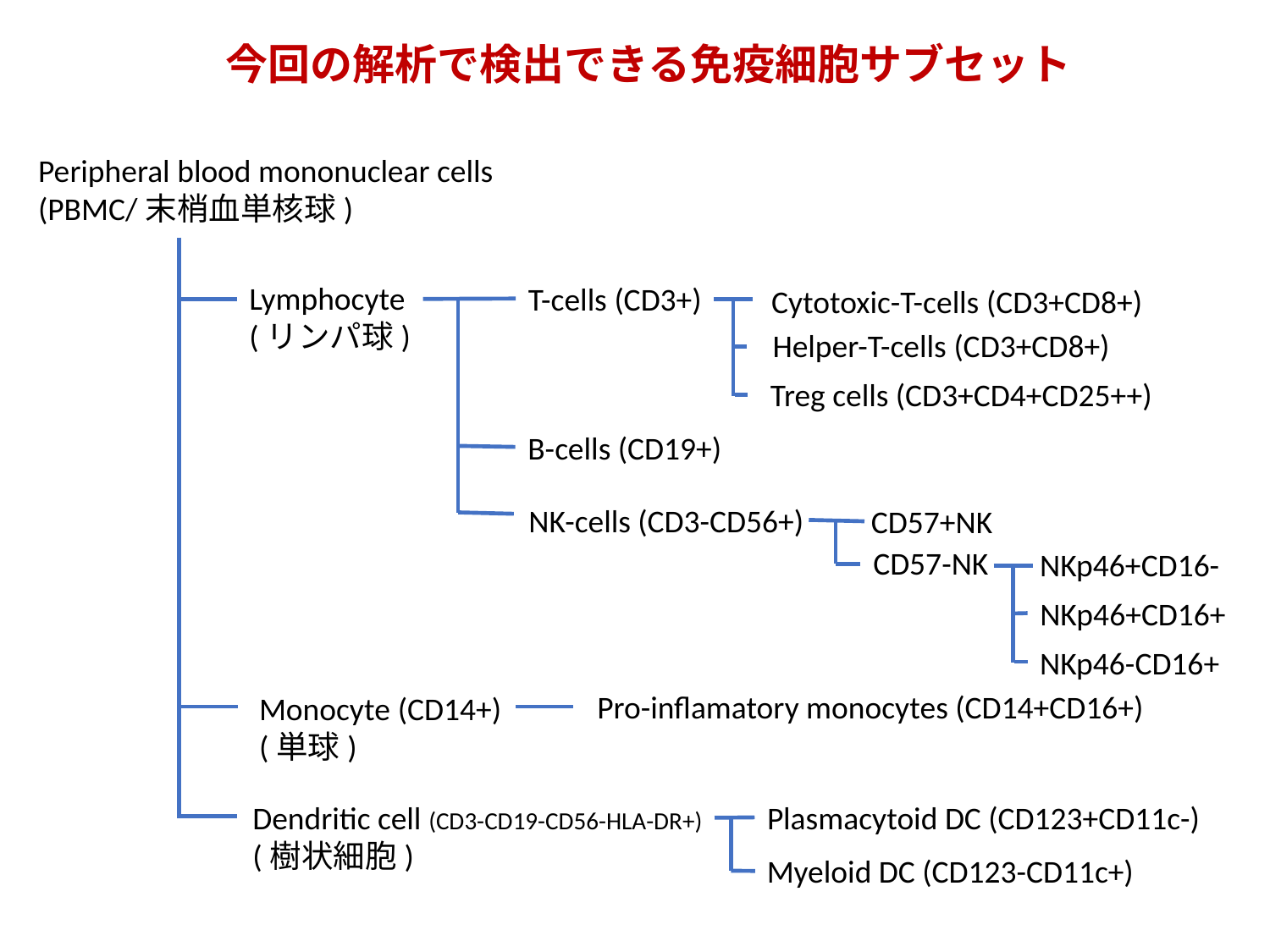

今回の解析で検出できる免疫細胞サブセット
Peripheral blood mononuclear cells
(PBMC/末梢血単核球)
Lymphocyte
(リンパ球)
T-cells (CD3+)
Cytotoxic-T-cells (CD3+CD8+)
Helper-T-cells (CD3+CD8+)
Treg cells (CD3+CD4+CD25++)
B-cells (CD19+)
NK-cells (CD3-CD56+)
CD57+NK
CD57-NK
NKp46+CD16-
NKp46+CD16+
NKp46-CD16+
Pro-inflamatory monocytes (CD14+CD16+)
Monocyte (CD14+)
(単球)
Dendritic cell (CD3-CD19-CD56-HLA-DR+)
(樹状細胞)
Plasmacytoid DC (CD123+CD11c-)
Myeloid DC (CD123-CD11c+)